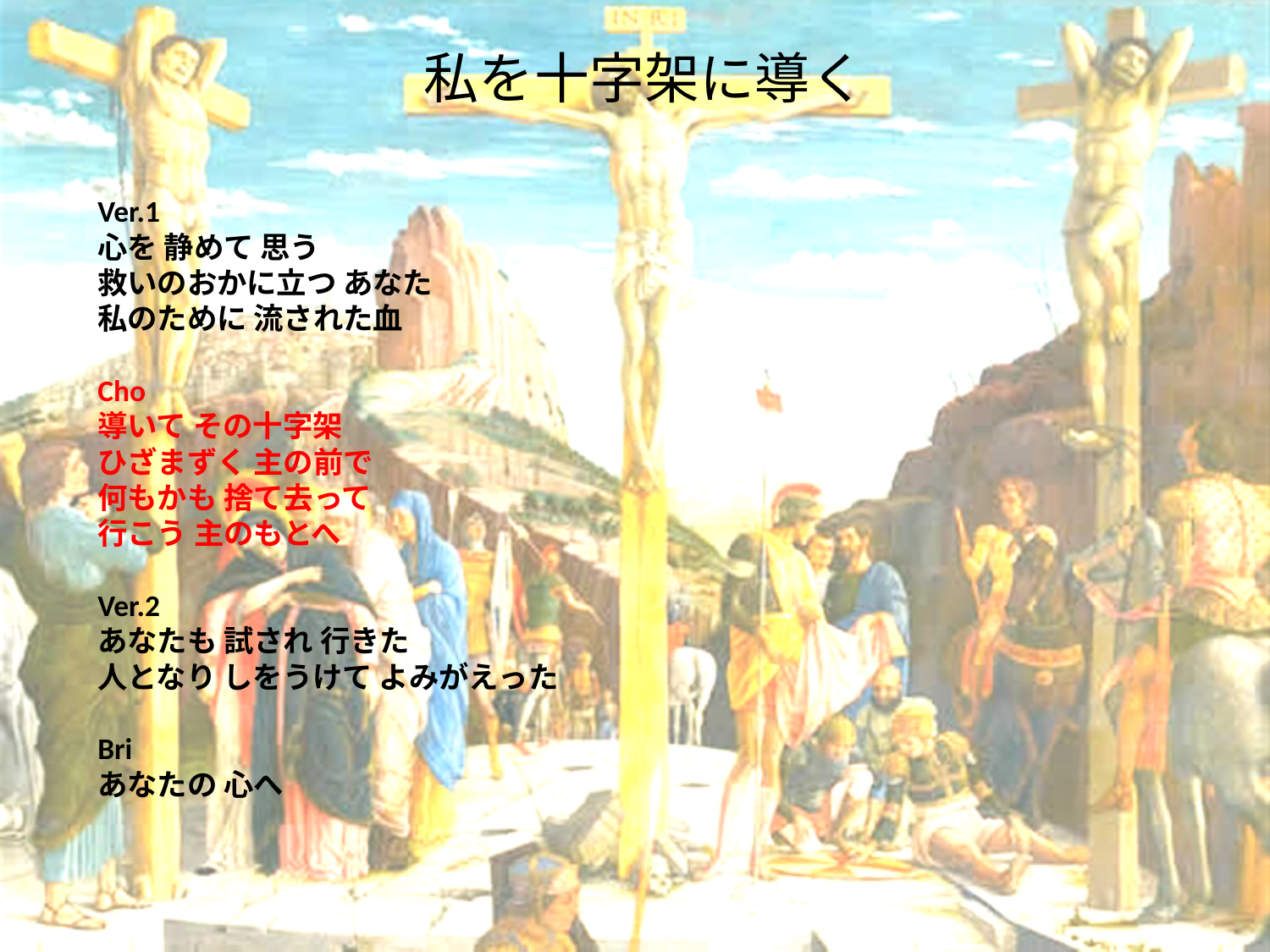

# 私を十字架に導く
Ver.1
心を 静めて 思う
救いのおかに立つ あなた
私のために 流された血
Cho
導いて その十字架
ひざまずく 主の前で
何もかも 捨て去って
行こう 主のもとへ
Ver.2
あなたも 試され 行きた
人となり しをうけて よみがえった
Bri
あなたの 心へ